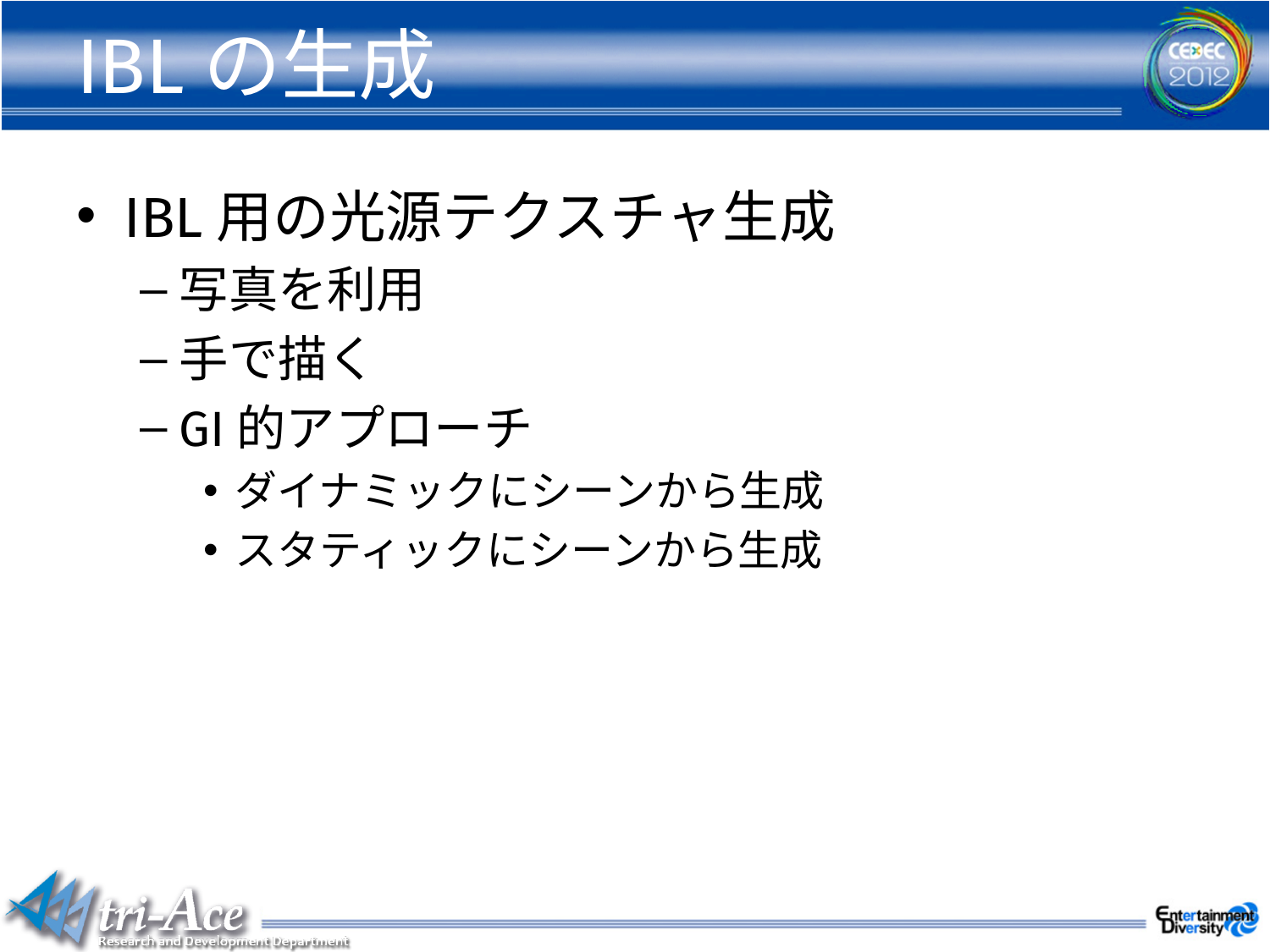

# IBLの生成
IBL用の光源テクスチャ生成
写真を利用
手で描く
GI的アプローチ
ダイナミックにシーンから生成
スタティックにシーンから生成